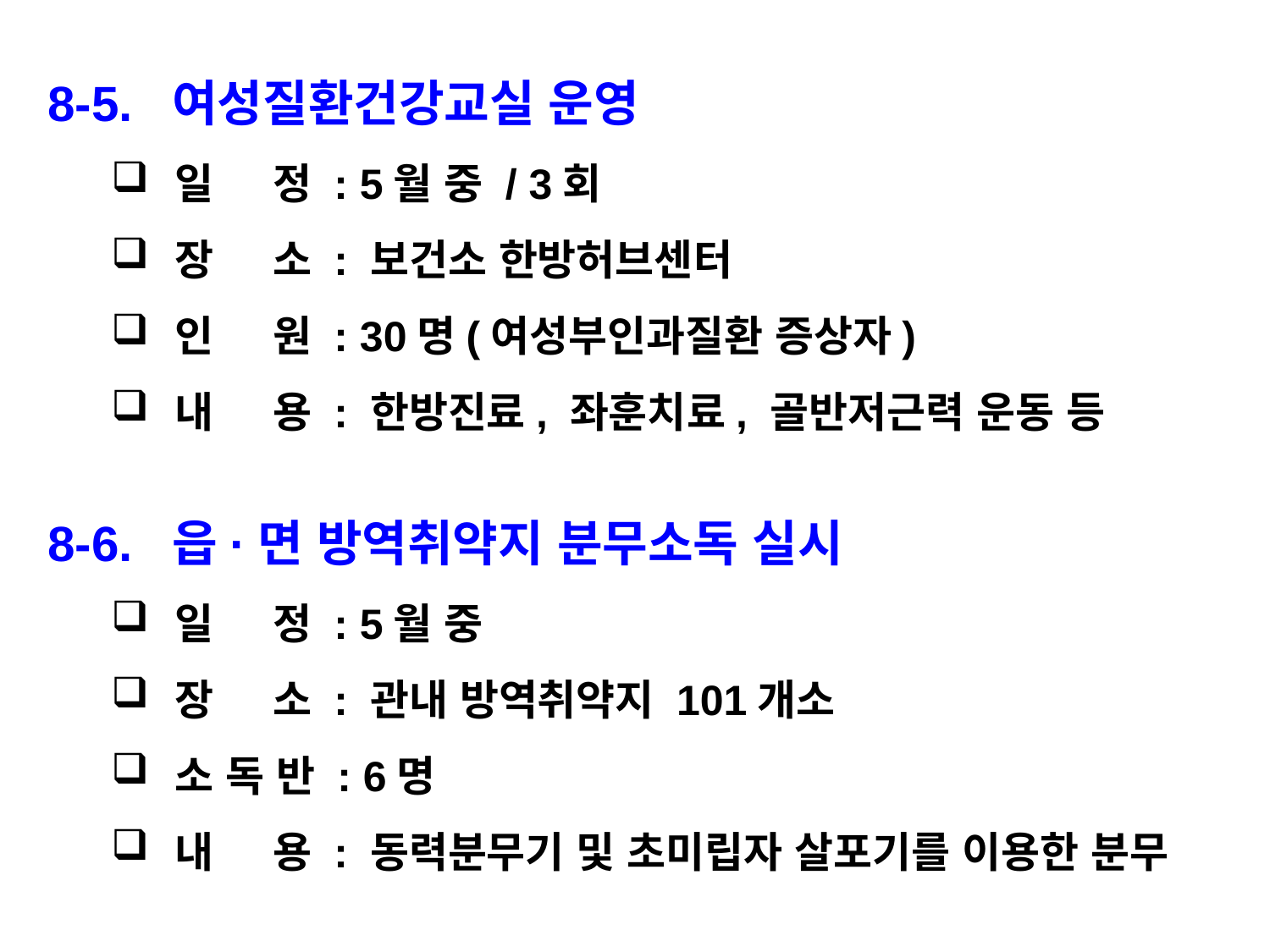

8-5.  여성질환건강교실 운영
일     정 : 5월 중 / 3회
장     소 : 보건소 한방허브센터
인     원 : 30명(여성부인과질환 증상자)
내     용 : 한방진료, 좌훈치료, 골반저근력 운동 등
8-6.  읍·면 방역취약지 분무소독 실시
일     정 : 5월 중
장     소 : 관내 방역취약지 101개소
소 독 반 : 6명
내     용 : 동력분무기 및 초미립자 살포기를 이용한 분무